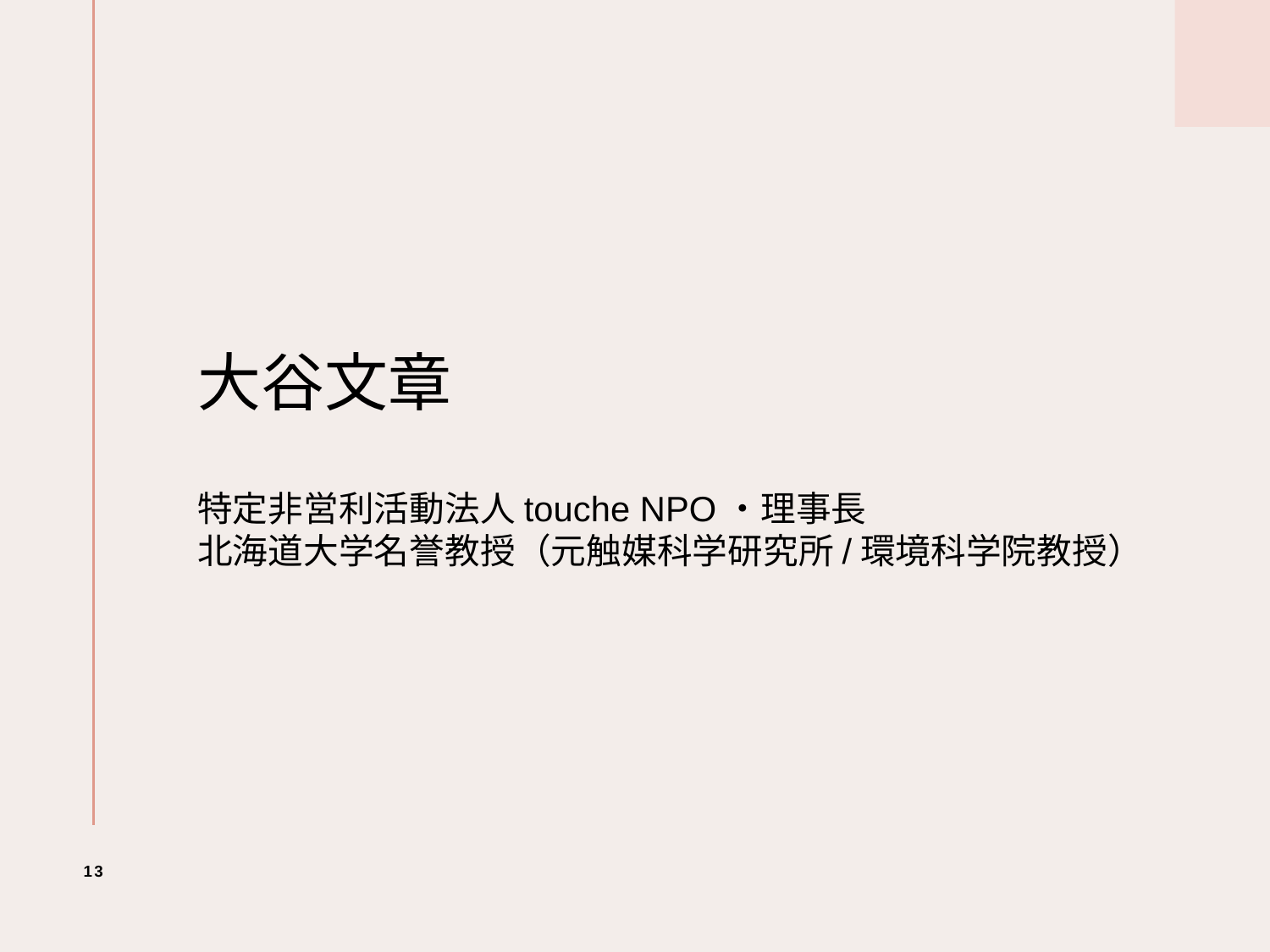

大谷文章

特定非営利活動法人touche NPO・理事長
北海道大学名誉教授（元触媒科学研究所/環境科学院教授）
13